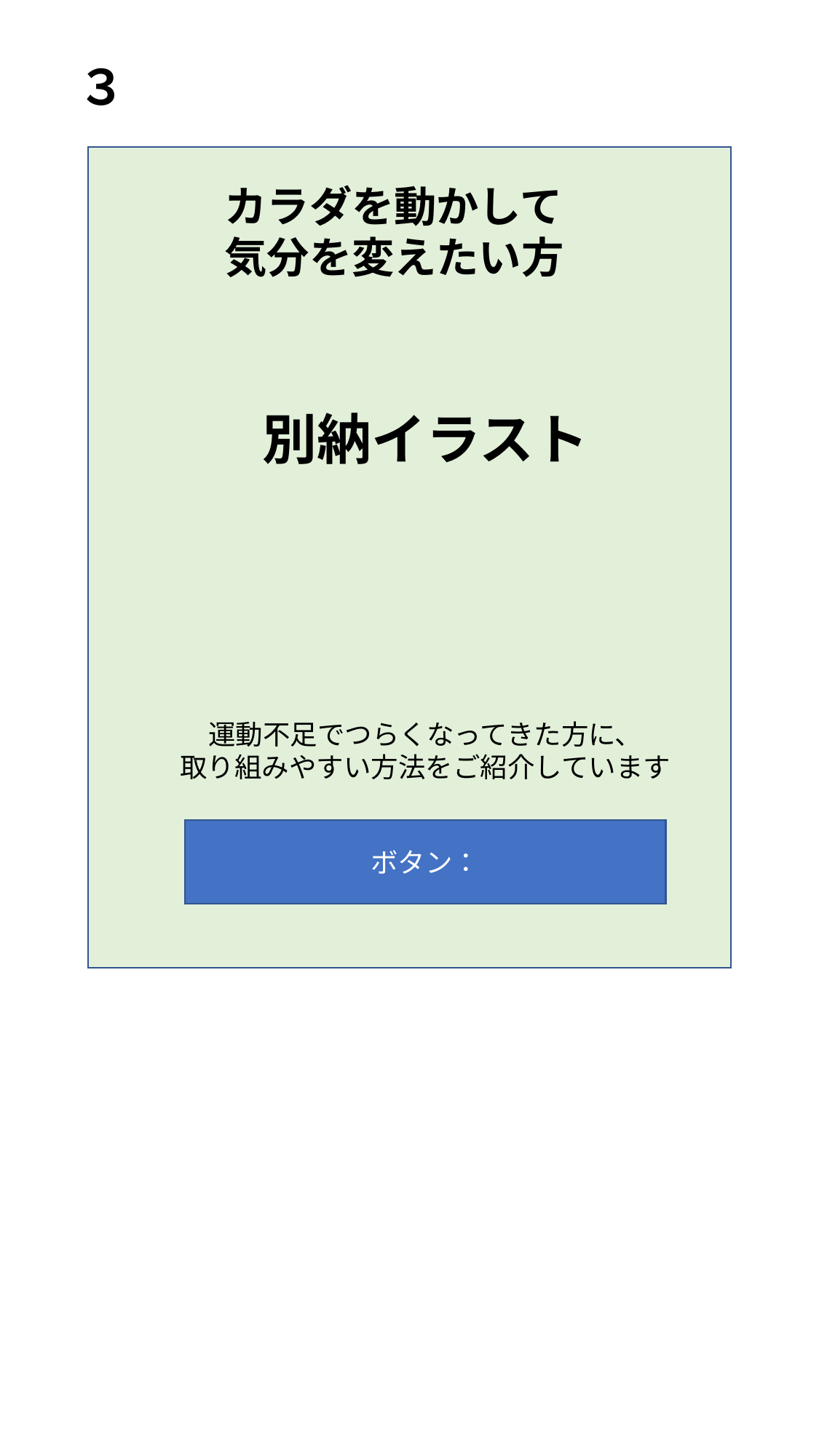

３

カラダを動かして
気分を変えたい方
別納イラスト
運動不足でつらくなってきた方に、
取り組みやすい方法をご紹介しています
ボタン：